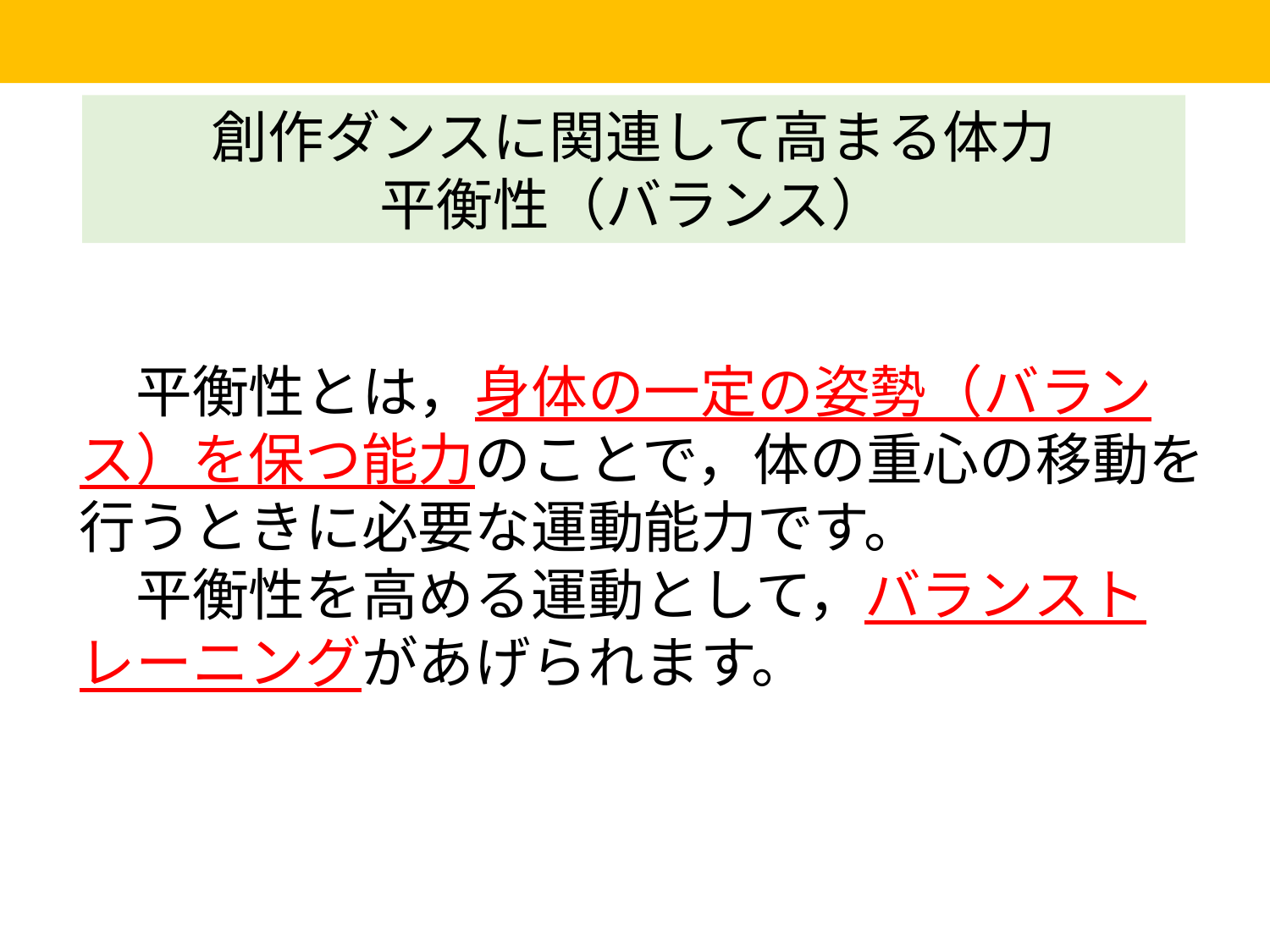

創作ダンスに関連して高まる体力
平衡性（バランス）
　平衡性とは，身体の一定の姿勢（バランス）を保つ能力のことで，体の重心の移動を行うときに必要な運動能力です。
　平衡性を高める運動として，バランストレーニングがあげられます。